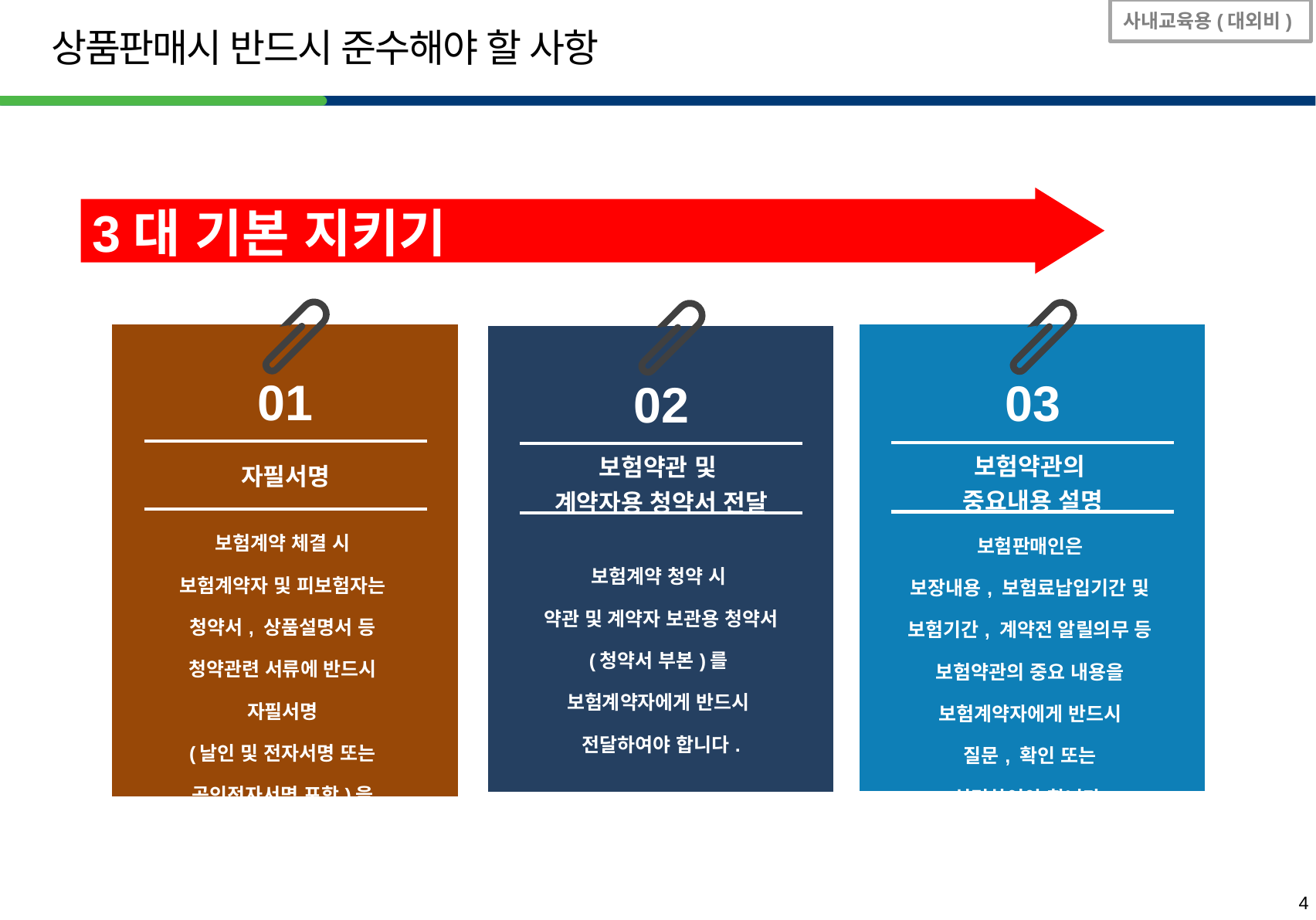

사내교육용(대외비)
상품판매시 반드시 준수해야 할 사항

3대 기본 지키기

|  |  |  |
| --- | --- | --- |
|  | 01 |  |
|  | 자필서명 |  |
|  | 보험계약 체결 시 보험계약자 및 피보험자는 청약서, 상품설명서 등 청약관련 서류에 반드시 자필서명 (날인 및 전자서명 또는 공인전자서명 포함)을 하여야 합니다. |  |
|  |  |  |
|  |  |  |
|  |  |  |
|  |  |  |
| --- | --- | --- |
|  | 03 |  |
|  | 보험약관의 중요내용 설명 |  |
|  | 보험판매인은 보장내용, 보험료납입기간 및 보험기간, 계약전 알릴의무 등 보험약관의 중요 내용을 보험계약자에게 반드시 질문, 확인 또는 설명하여야 합니다. |  |
|  |  |  |
|  |  |  |
|  |  |  |
|  |  |  |
| --- | --- | --- |
|  | 02 |  |
|  | 보험약관 및 계약자용 청약서 전달 |  |
|  | 보험계약 청약 시 약관 및 계약자 보관용 청약서 (청약서 부본)를 보험계약자에게 반드시 전달하여야 합니다. |  |
|  |  |  |
|  |  |  |
|  |  |  |